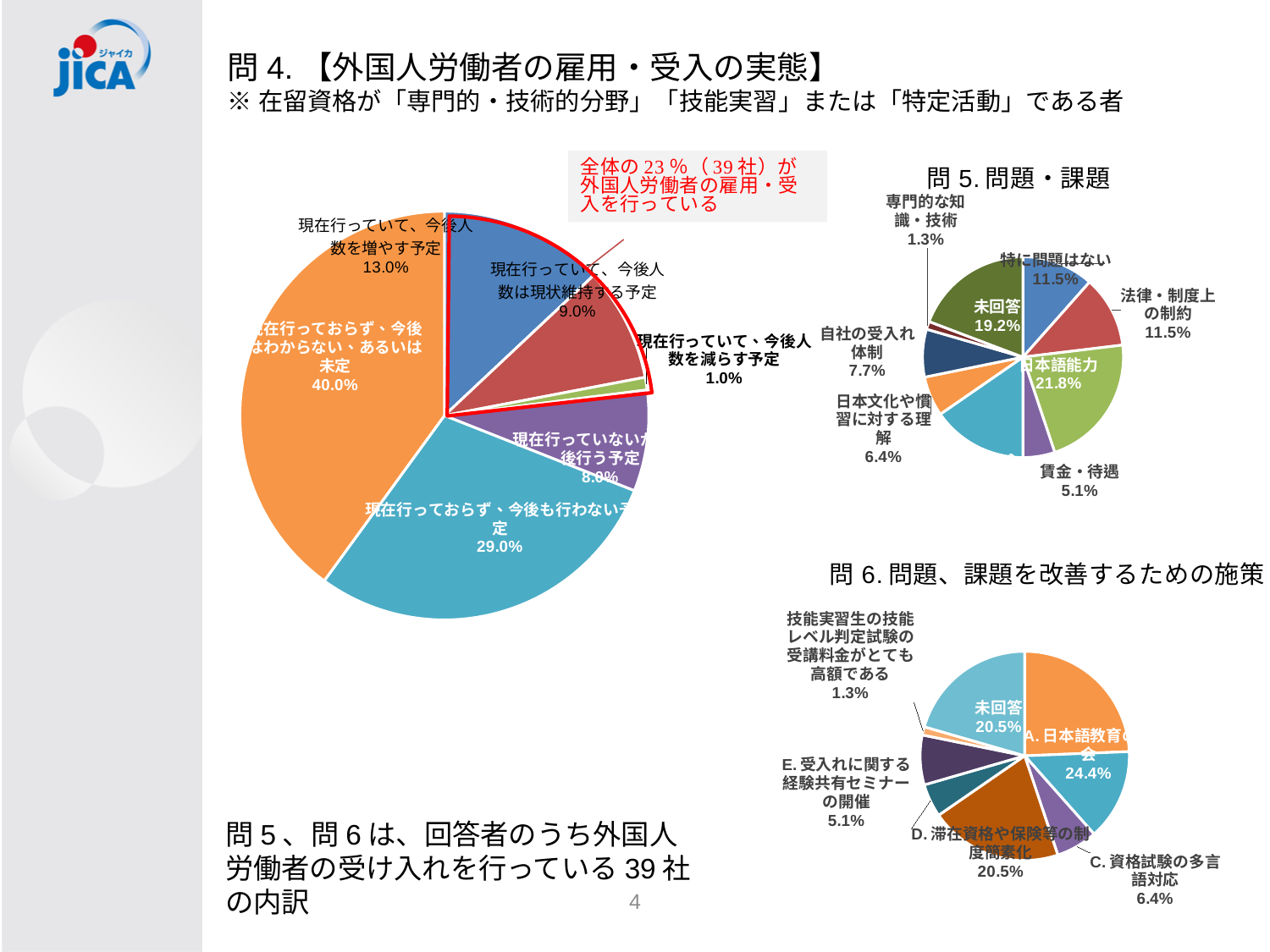

問4.【外国人労働者の雇用・受入の実態】
※在留資格が「専門的・技術的分野」「技能実習」または「特定活動」である者

### Chart: 問5.問題・課題

| Category | 合計 |
|---|---|
| 特に問題はない | 9.0 |
| 法律・制度上の制約 | 9.0 |
| 日本語能力 | 17.0 |
| 賃金・待遇 | 4.0 |
| 住居・宿舎 | 12.0 |
| 日本文化や慣習に対する理解 | 5.0 |
| 自社の受入れ体制 | 6.0 |
| 専門的な知識・技術 | 1.0 |
| 未回答 | 15.0 |

### Chart

| Category |  |
|---|---|
| 現在行っていて、今後人数を増やす予定 | 0.13 |
| 現在行っていて、今後人数は現状維持する予定 | 0.09 |
| 現在行っていて、今後人数を減らす予定 | 0.01 |
| 現在行っていないが、今後行う予定 | 0.08 |
| 現在行っておらず、今後も行わない予定 | 0.29 |
| 現在行っておらず、今後はわからない、あるいは未定 | 0.4 |

### Chart: 問6.問題、課題を改善するための施策

| Category |  |
|---|---|
| A.日本語教育の機会 | 19.0 |
| B.日本文化理解の機会 | 11.0 |
| C.資格試験の多言語対応 | 5.0 |
| D.滞在資格や保険等の制度簡素化 | 16.0 |
| E.受入れに関する経験共有セミナーの開催 | 4.0 |
| その他 | 6.0 |
| 技能実習生の技能レベル判定試験の受講料金がとても高額である | 1.0 |
| 未回答 | 16.0 |
問5、問6は、回答者のうち外国人労働者の受け入れを行っている39社の内訳
4